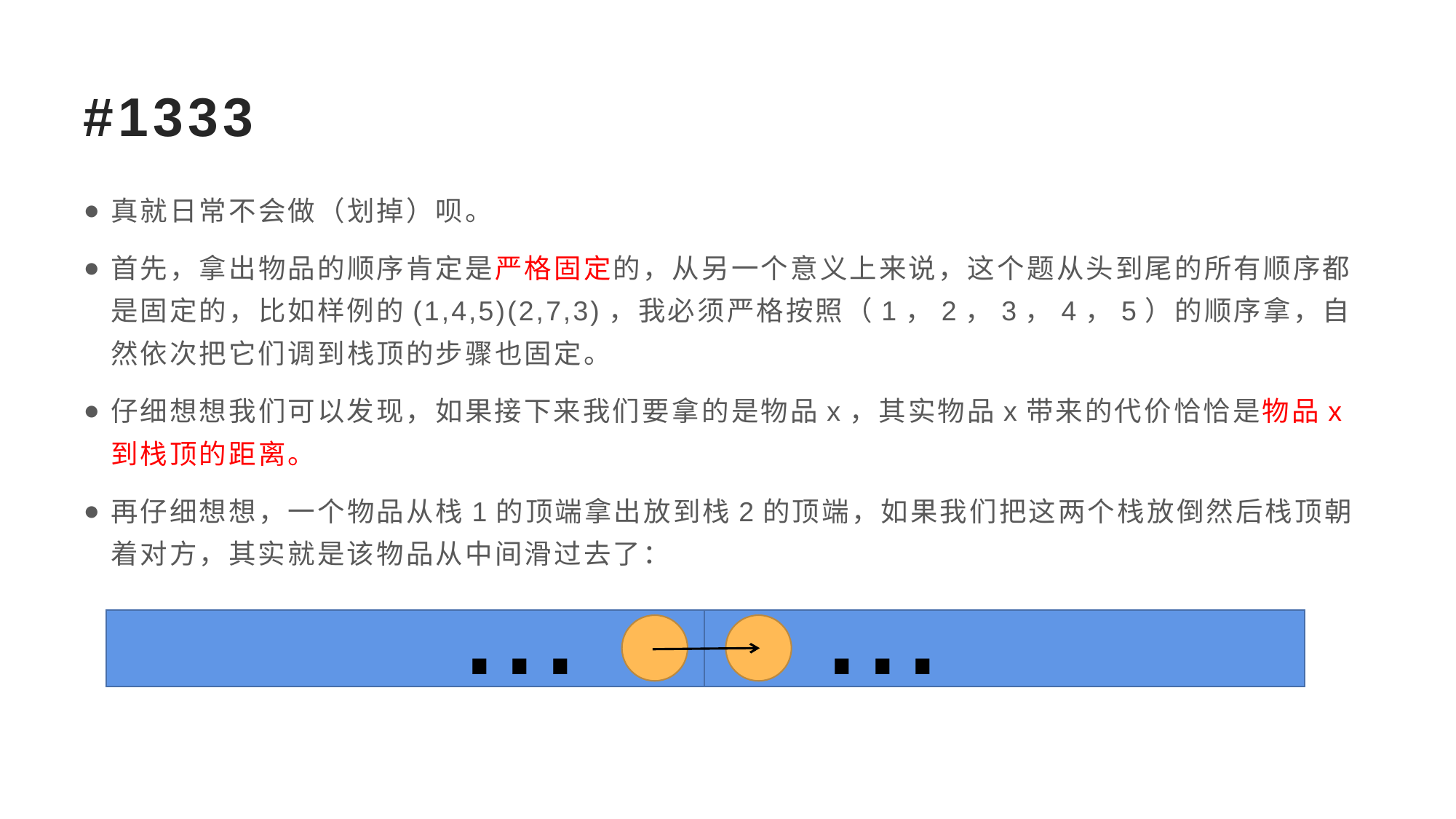

# #1333
真就日常不会做（划掉）呗。
首先，拿出物品的顺序肯定是严格固定的，从另一个意义上来说，这个题从头到尾的所有顺序都是固定的，比如样例的(1,4,5)(2,7,3)，我必须严格按照（1，2，3，4，5）的顺序拿，自然依次把它们调到栈顶的步骤也固定。
仔细想想我们可以发现，如果接下来我们要拿的是物品x，其实物品x带来的代价恰恰是物品x到栈顶的距离。
再仔细想想，一个物品从栈1的顶端拿出放到栈2的顶端，如果我们把这两个栈放倒然后栈顶朝着对方，其实就是该物品从中间滑过去了：
...      ...